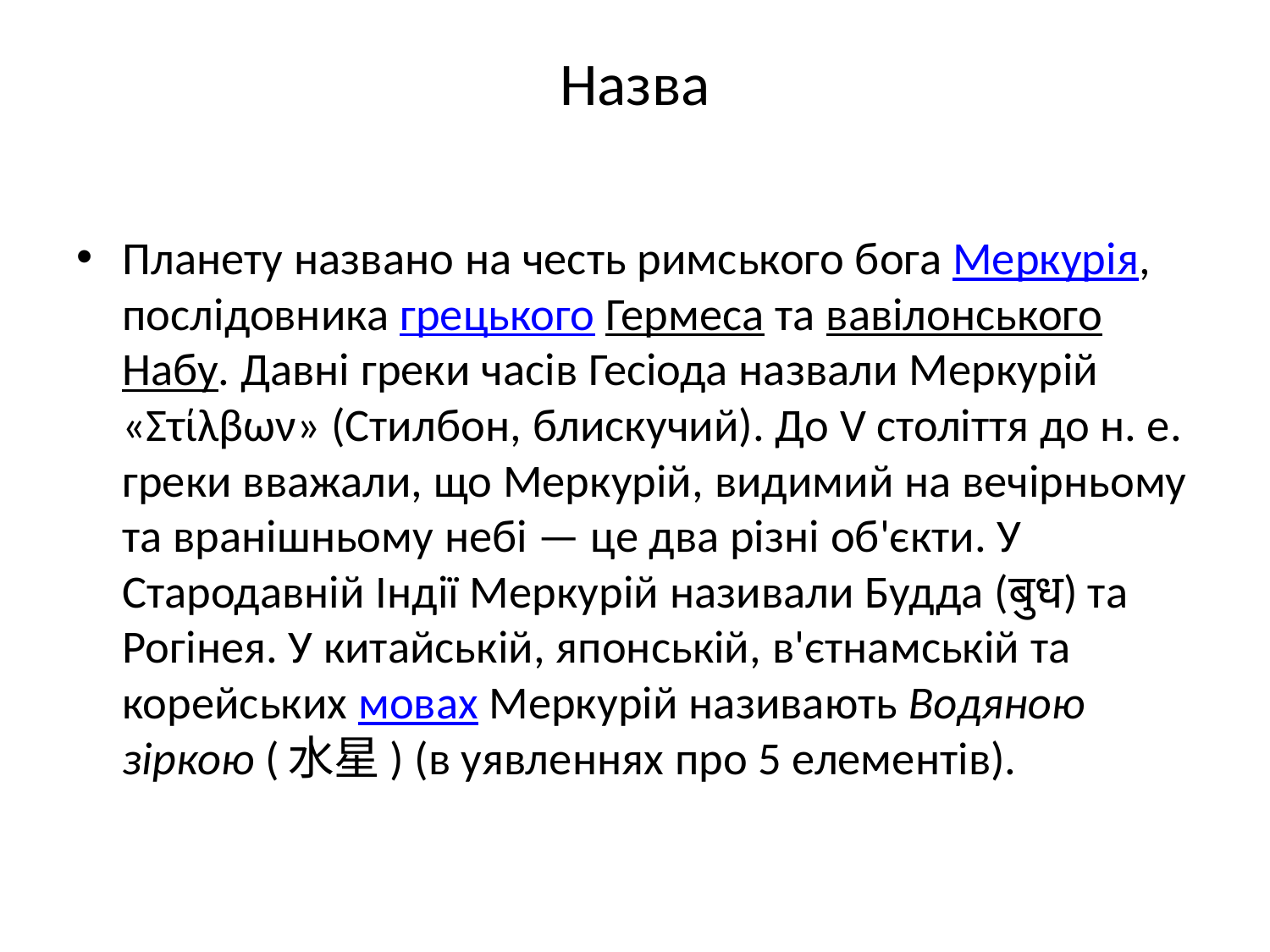

# Назва
Планету названо на честь римського бога Меркурія, послідовника грецького Гермеса та вавілонського Набу. Давні греки часів Гесіода назвали Меркурій «Στίλβων» (Стилбон, блискучий). До V століття до н. е. греки вважали, що Меркурій, видимий на вечірньому та вранішньому небі — це два різні об'єкти. У Стародавній Індії Меркурій називали Будда (बुध) та Рогінея. У китайській, японській, в'єтнамській та корейських мовах Меркурій називають Водяною зіркою (水星) (в уявленнях про 5 елементів).